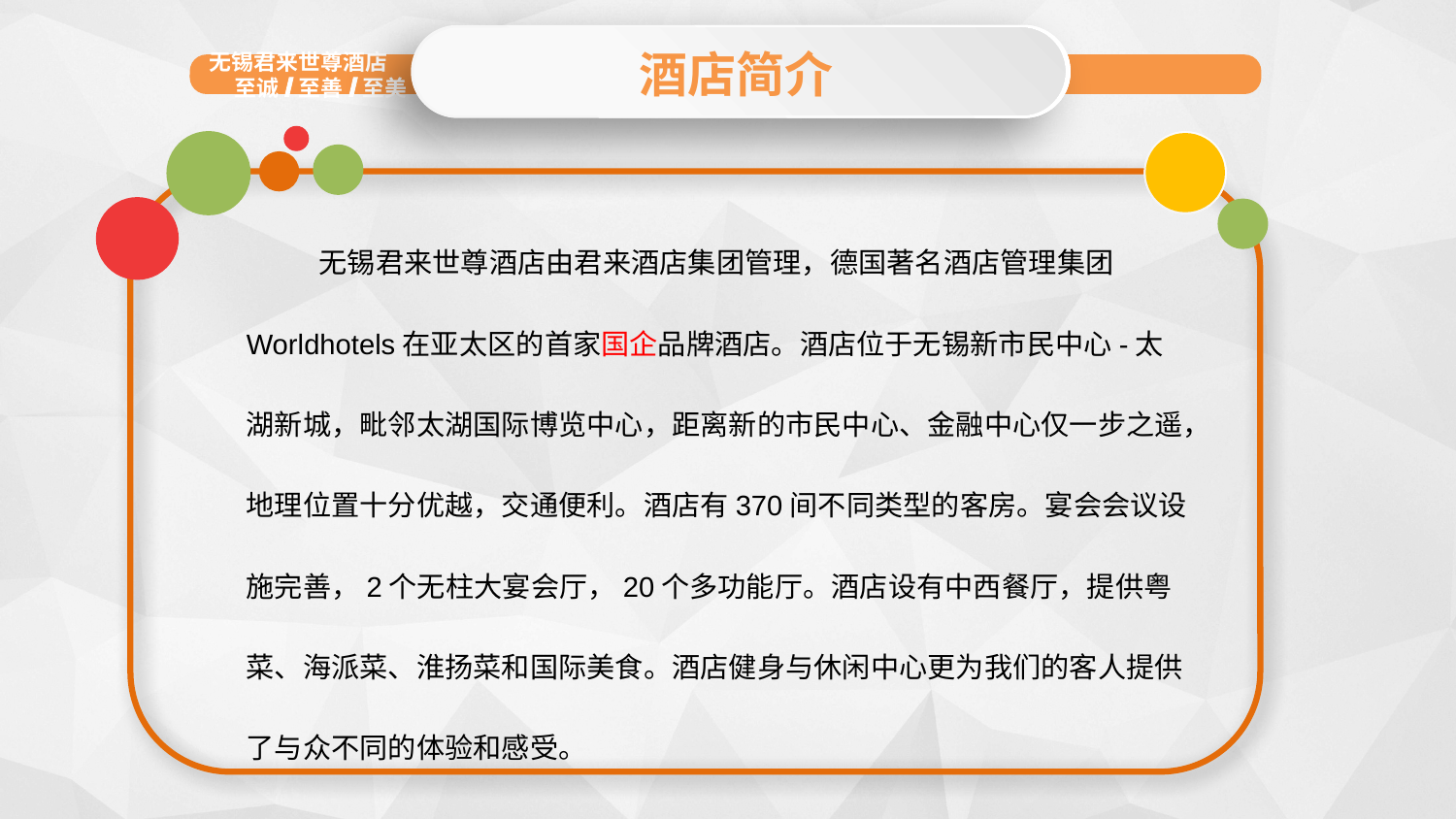

酒店简介
无锡君来世尊酒店                                                                                                                                                                             至诚/至善/至美

无锡君来世尊酒店由君来酒店集团管理，德国著名酒店管理集团Worldhotels在亚太区的首家国企品牌酒店。酒店位于无锡新市民中心-太湖新城，毗邻太湖国际博览中心，距离新的市民中心、金融中心仅一步之遥，地理位置十分优越，交通便利。酒店有370间不同类型的客房。宴会会议设施完善，2个无柱大宴会厅，20个多功能厅。酒店设有中西餐厅，提供粤菜、海派菜、淮扬菜和国际美食。酒店健身与休闲中心更为我们的客人提供了与众不同的体验和感受。